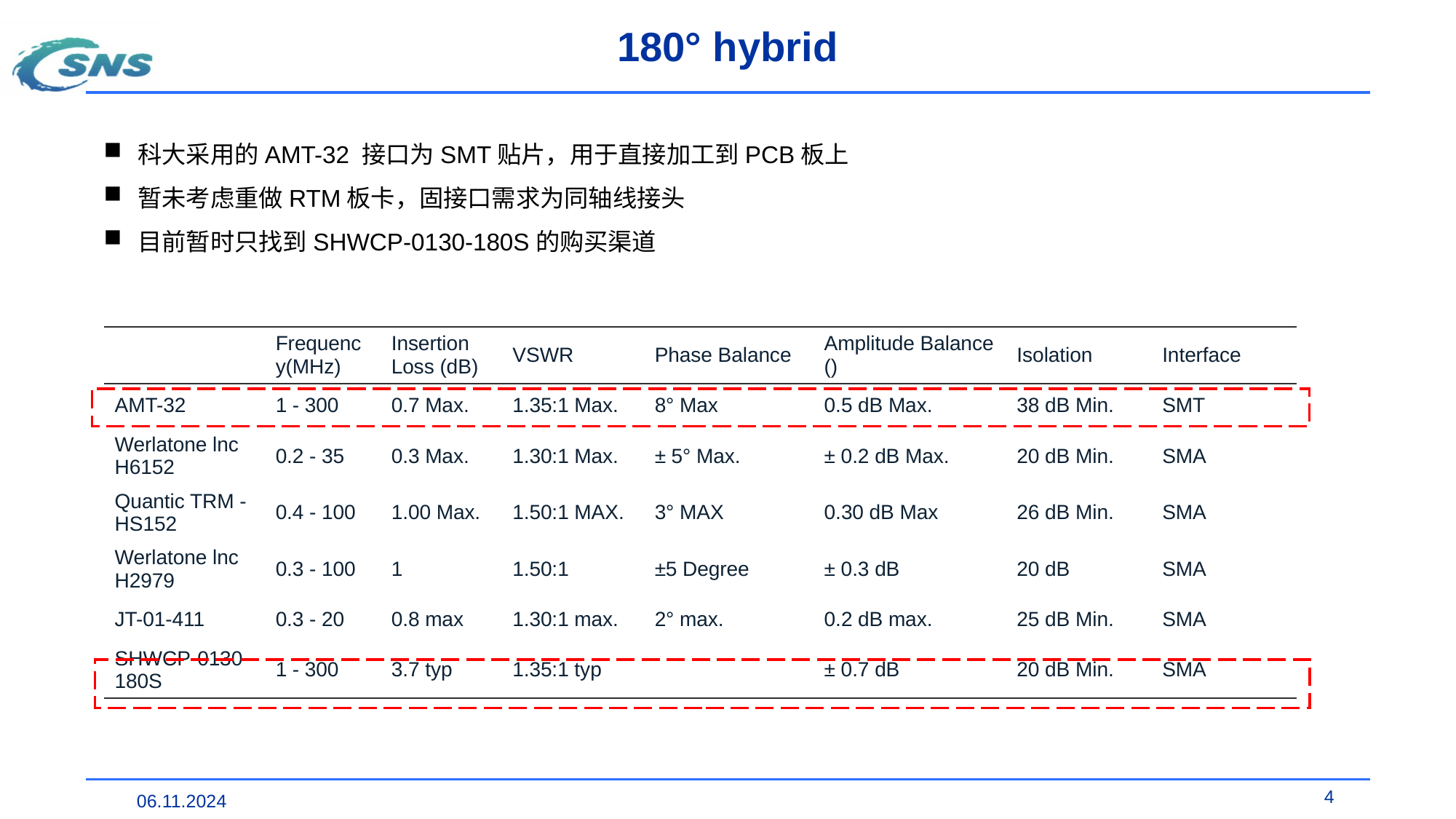

# 180° hybrid
科大采用的AMT-32 接口为SMT贴片，用于直接加工到PCB板上
暂未考虑重做RTM板卡，固接口需求为同轴线接头
目前暂时只找到SHWCP-0130-180S的购买渠道

|  | Frequency(MHz) | Insertion Loss (dB) | VSWR | Phase Balance | Amplitude Balance () | Isolation | Interface |
| --- | --- | --- | --- | --- | --- | --- | --- |
| AMT-32 | 1 - 300 | 0.7 Max. | 1.35:1 Max. | 8° Max | 0.5 dB Max. | 38 dB Min. | SMT |
| Werlatone lnc H6152 | 0.2 - 35 | 0.3 Max. | 1.30:1 Max. | ± 5° Max. | ± 0.2 dB Max. | 20 dB Min. | SMA |
| Quantic TRM - HS152 | 0.4 - 100 | 1.00 Max. | 1.50:1 MAX. | 3° MAX | 0.30 dB Max | 26 dB Min. | SMA |
| Werlatone lnc H2979 | 0.3 - 100 | 1 | 1.50:1 | ±5 Degree | ± 0.3 dB | 20 dB | SMA |
| JT-01-411 | 0.3 - 20 | 0.8 max | 1.30:1 max. | 2° max. | 0.2 dB max. | 25 dB Min. | SMA |
| SHWCP-0130-180S | 1 - 300 | 3.7 typ | 1.35:1 typ |  | ± 0.7 dB | 20 dB Min. | SMA |

4
06.11.2024